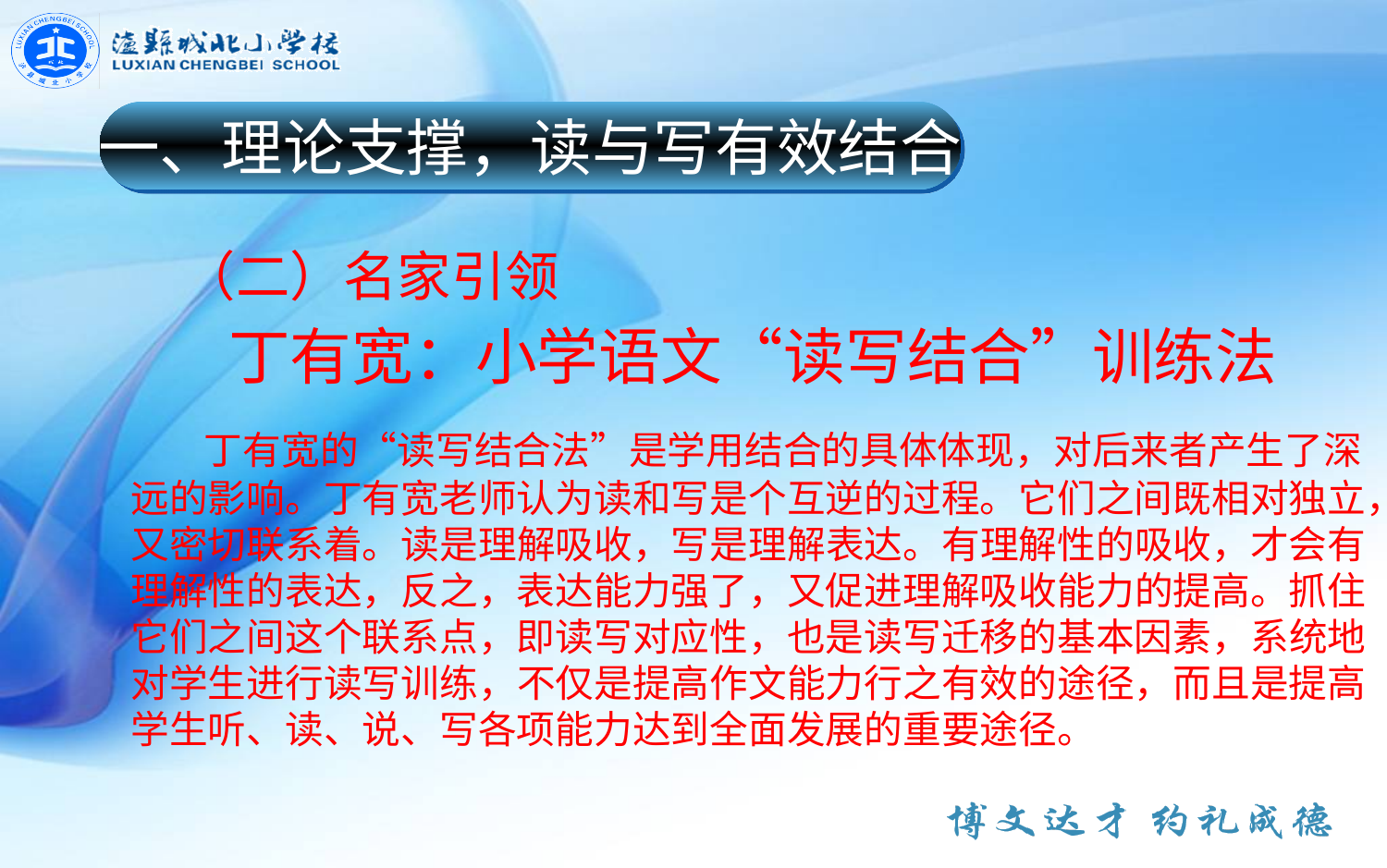

一、理论支撑，读与写有效结合
  （二）名家引领
     丁有宽：小学语文“读写结合”训练法

      丁有宽的“读写结合法”是学用结合的具体体现，对后来者产生了深远的影响。丁有宽老师认为读和写是个互逆的过程。它们之间既相对独立，又密切联系着。读是理解吸收，写是理解表达。有理解性的吸收，才会有理解性的表达，反之，表达能力强了，又促进理解吸收能力的提高。抓住它们之间这个联系点，即读写对应性，也是读写迁移的基本因素，系统地对学生进行读写训练，不仅是提高作文能力行之有效的途径，而且是提高学生听、读、说、写各项能力达到全面发展的重要途径。